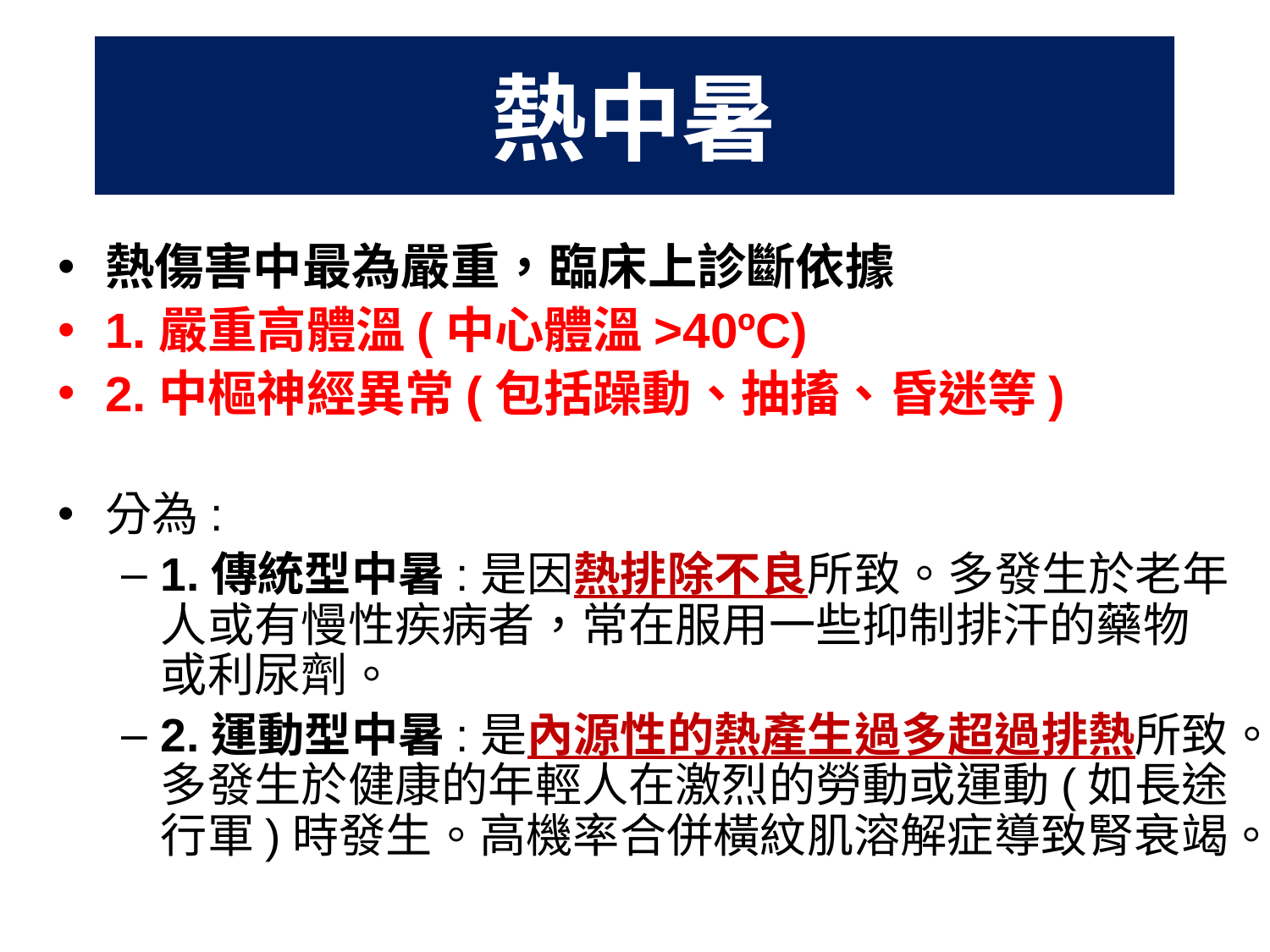

# 熱中暑
熱傷害中最為嚴重，臨床上診斷依據
1.嚴重高體溫(中心體溫>40ºC)
2.中樞神經異常(包括躁動、抽搐、昏迷等)

分為:
1.傳統型中暑:是因熱排除不良所致。多發生於老年人或有慢性疾病者，常在服用一些抑制排汗的藥物或利尿劑。
2.運動型中暑:是內源性的熱產生過多超過排熱所致。多發生於健康的年輕人在激烈的勞動或運動(如長途行軍)時發生。高機率合併橫紋肌溶解症導致腎衰竭。